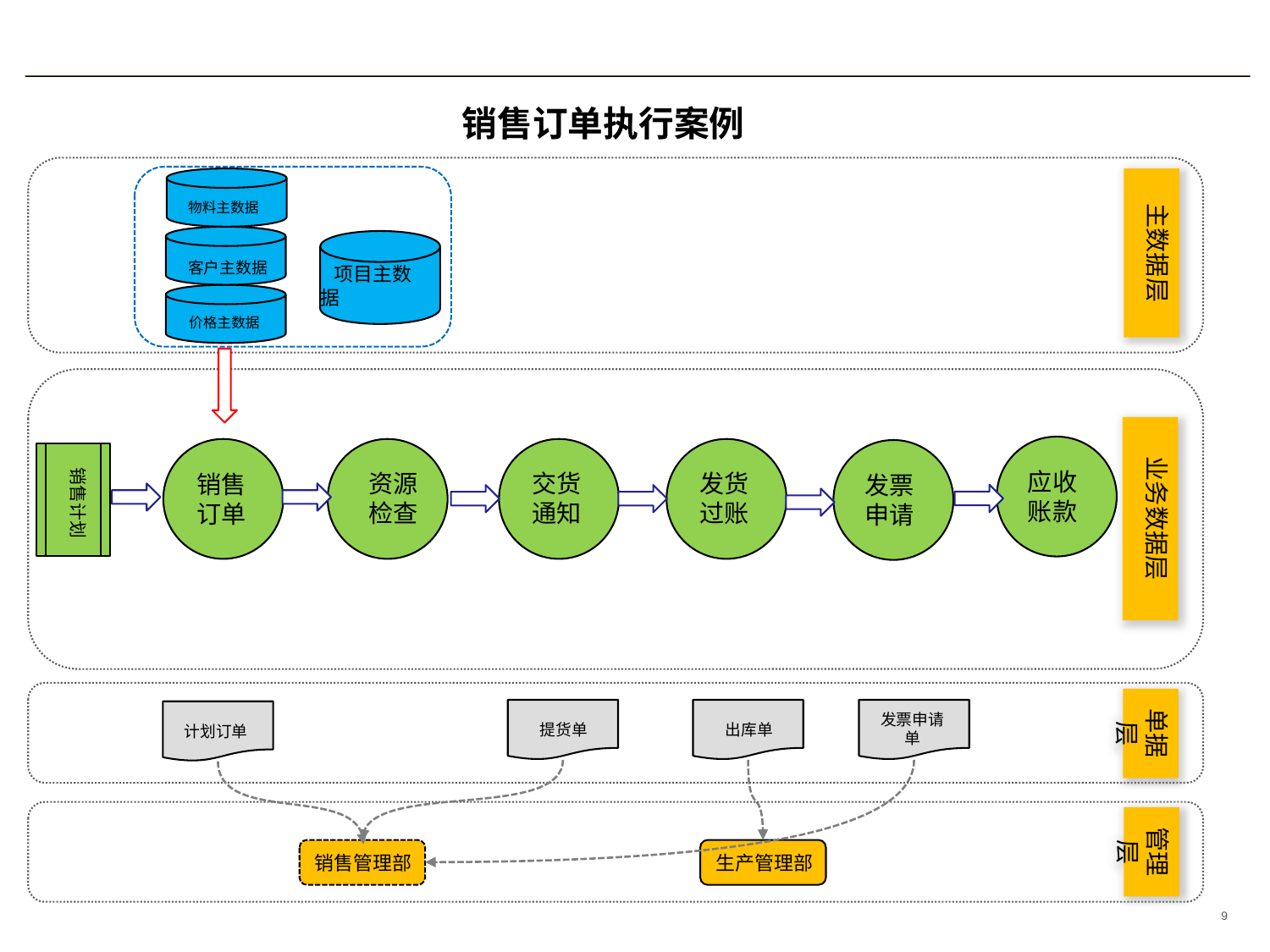

销售订单执行案例

主数据层
物料主数据

  项目主数据
客户主数据

价格主数据

业务数据层

销售计划
应收账款
资源检查
交货通知
发货过账
销售订单
发票申请

单据层

发票申请单
  提货单
  出库单
计划订单

管理层

销售管理部
生产管理部